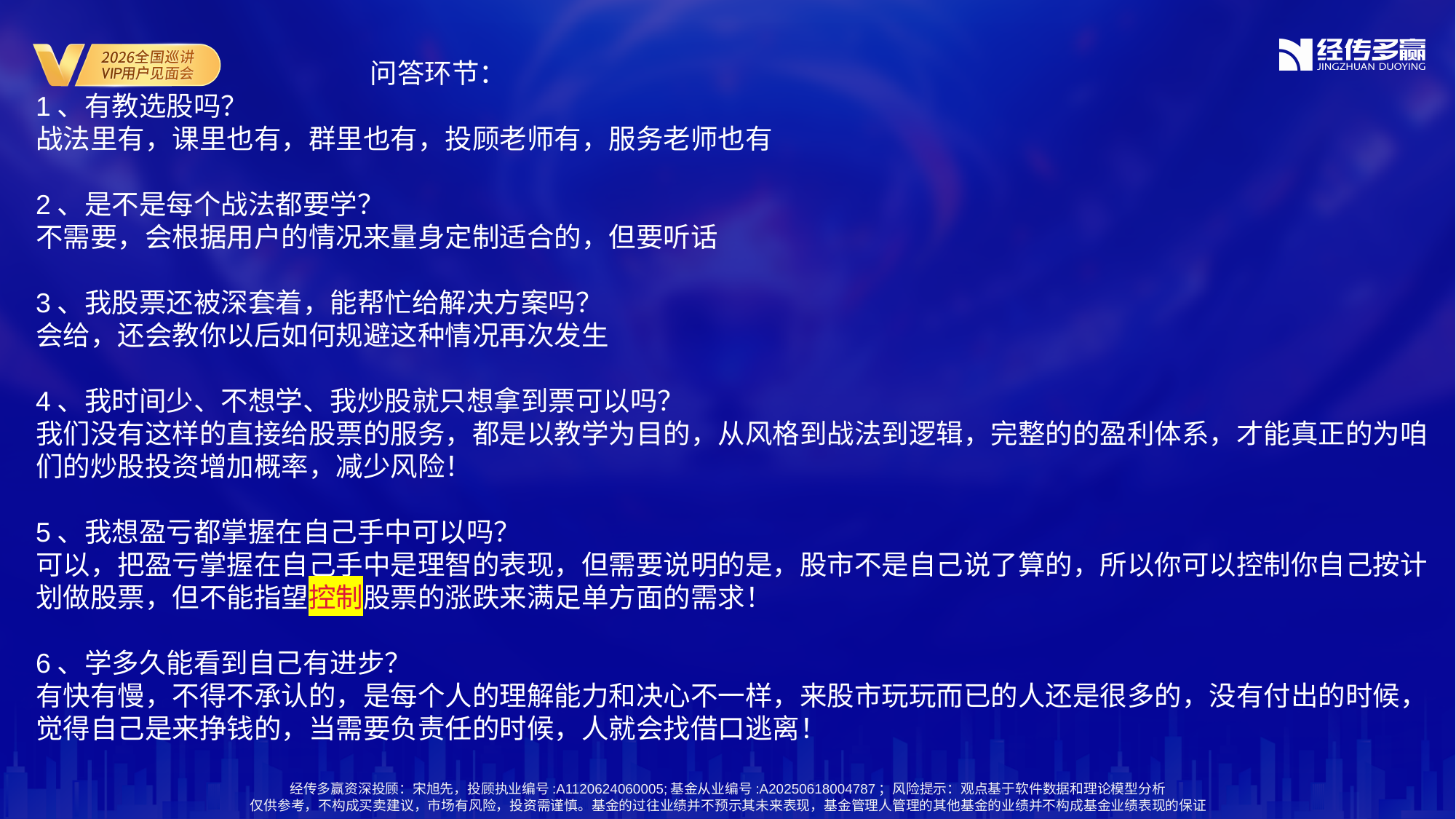

问答环节：
1、有教选股吗？
战法里有，课里也有，群里也有，投顾老师有，服务老师也有

2、是不是每个战法都要学？
不需要，会根据用户的情况来量身定制适合的，但要听话

3、我股票还被深套着，能帮忙给解决方案吗？
会给，还会教你以后如何规避这种情况再次发生

4、我时间少、不想学、我炒股就只想拿到票可以吗？
我们没有这样的直接给股票的服务，都是以教学为目的，从风格到战法到逻辑，完整的的盈利体系，才能真正的为咱们的炒股投资增加概率，减少风险！

5、我想盈亏都掌握在自己手中可以吗？
可以，把盈亏掌握在自己手中是理智的表现，但需要说明的是，股市不是自己说了算的，所以你可以控制你自己按计划做股票，但不能指望控制股票的涨跌来满足单方面的需求！

6、学多久能看到自己有进步？
有快有慢，不得不承认的，是每个人的理解能力和决心不一样，来股市玩玩而已的人还是很多的，没有付出的时候，觉得自己是来挣钱的，当需要负责任的时候，人就会找借口逃离！
经传多赢资深投顾：宋旭先，投顾执业编号:A1120624060005;基金从业编号:A20250618004787；风险提示：观点基于软件数据和理论模型分析
仅供参考，不构成买卖建议，市场有风险，投资需谨慎。基金的过往业绩并不预示其未来表现，基金管理人管理的其他基金的业绩并不构成基金业绩表现的保证